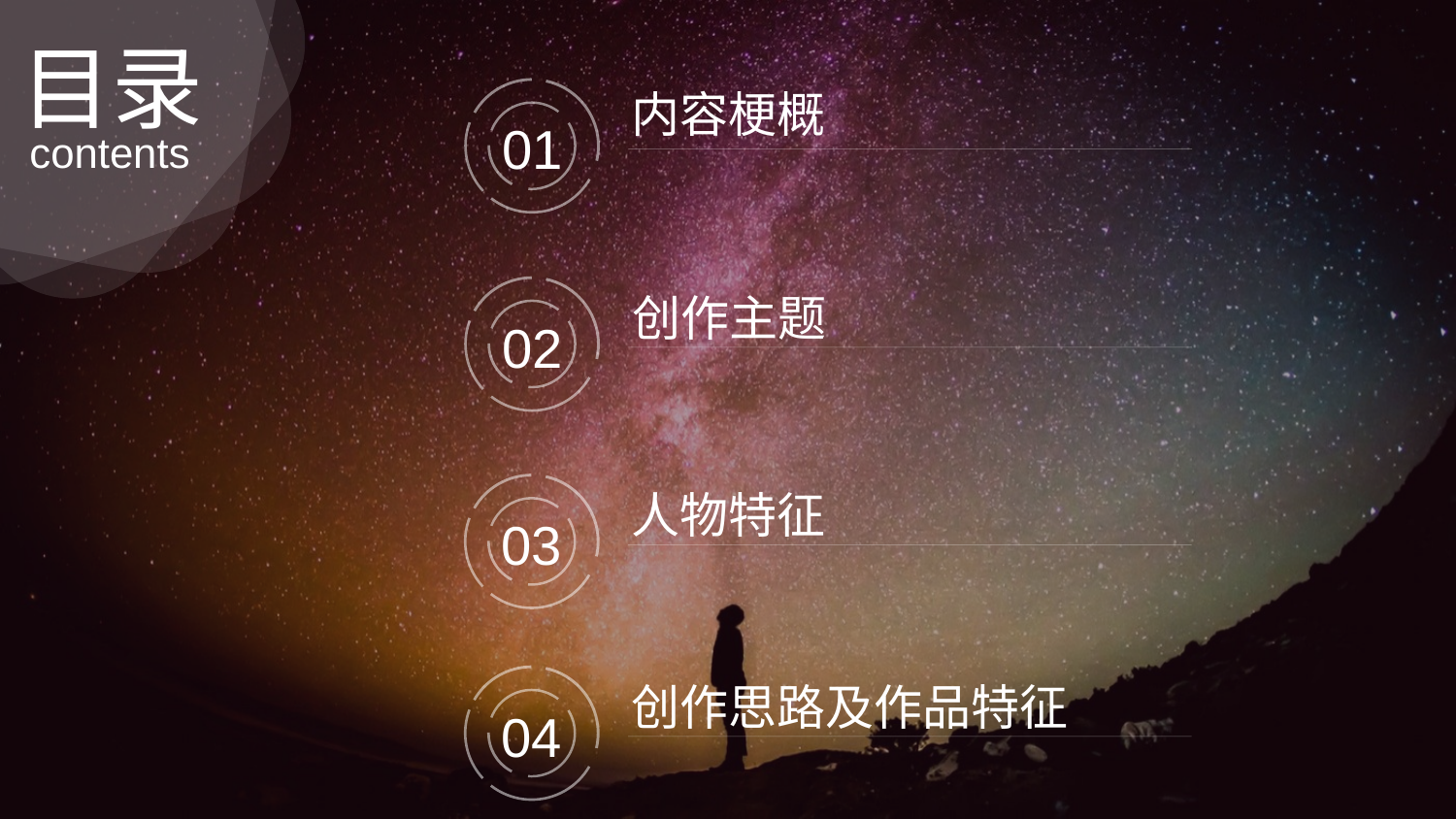

目录
内容梗概

01
contents

创作主题

02

人物特征

03

创作思路及作品特征

04